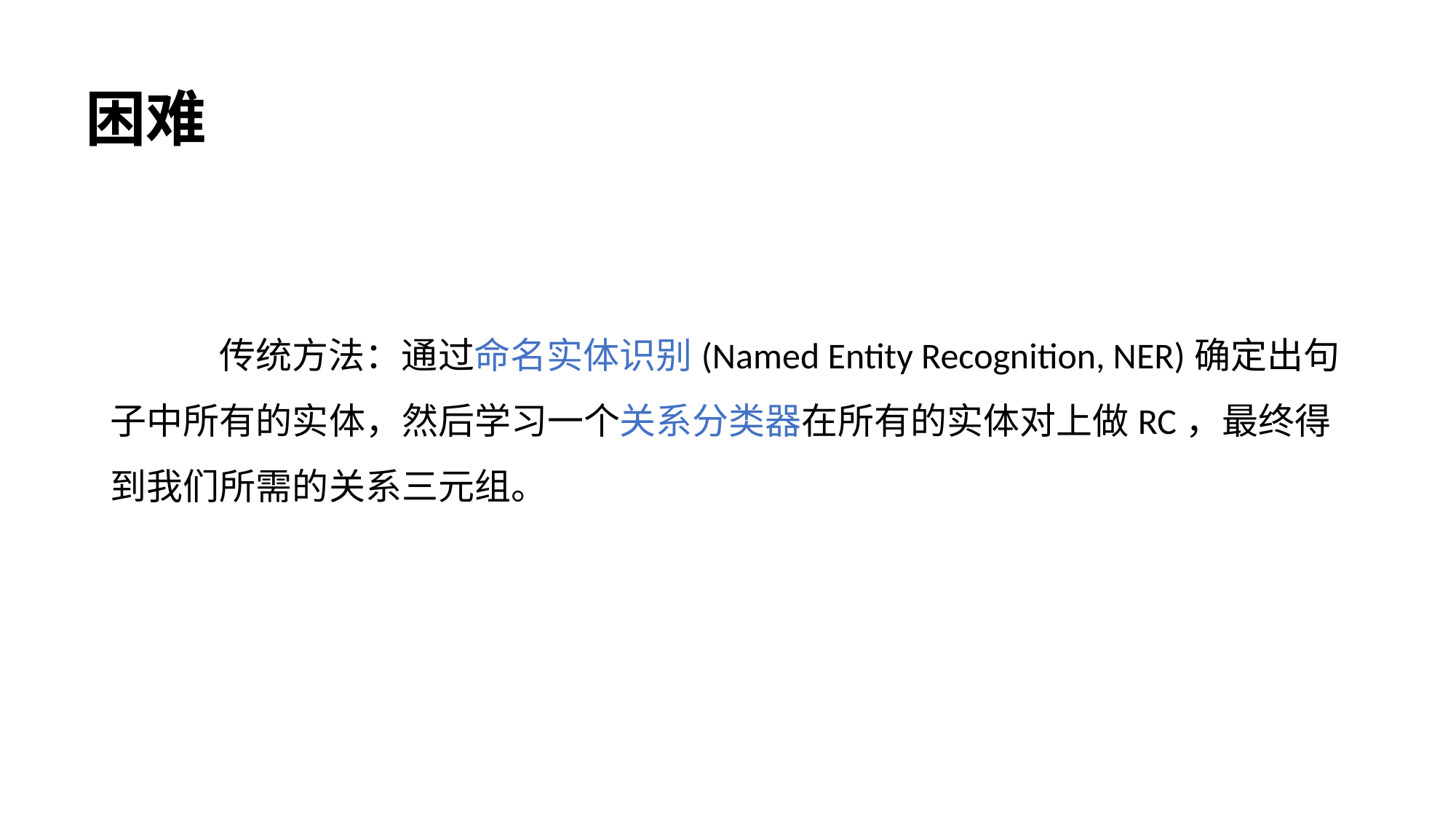

困难
	传统方法：通过命名实体识别(Named Entity Recognition, NER)确定出句子中所有的实体，然后学习一个关系分类器在所有的实体对上做RC，最终得到我们所需的关系三元组。